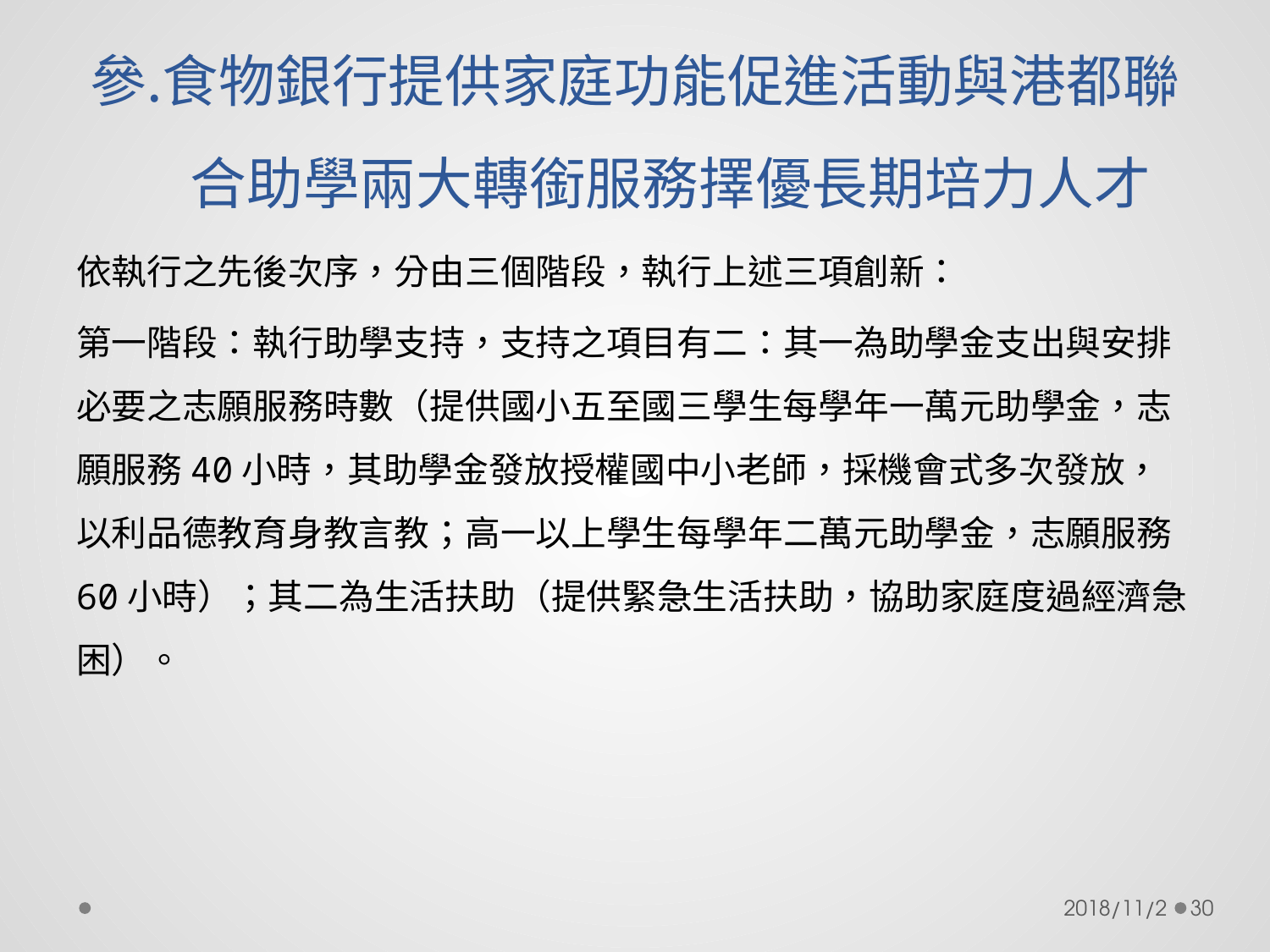

# 食物銀行提供家庭功能促進活動與港都聯合助學兩大轉銜服務擇優長期培力人才
依執行之先後次序，分由三個階段，執行上述三項創新：
第一階段：執行助學支持，支持之項目有二：其一為助學金支出與安排必要之志願服務時數（提供國小五至國三學生每學年一萬元助學金，志願服務40小時，其助學金發放授權國中小老師，採機會式多次發放，以利品德教育身教言教；高一以上學生每學年二萬元助學金，志願服務60小時）；其二為生活扶助（提供緊急生活扶助，協助家庭度過經濟急困）。
2018/11/2
30